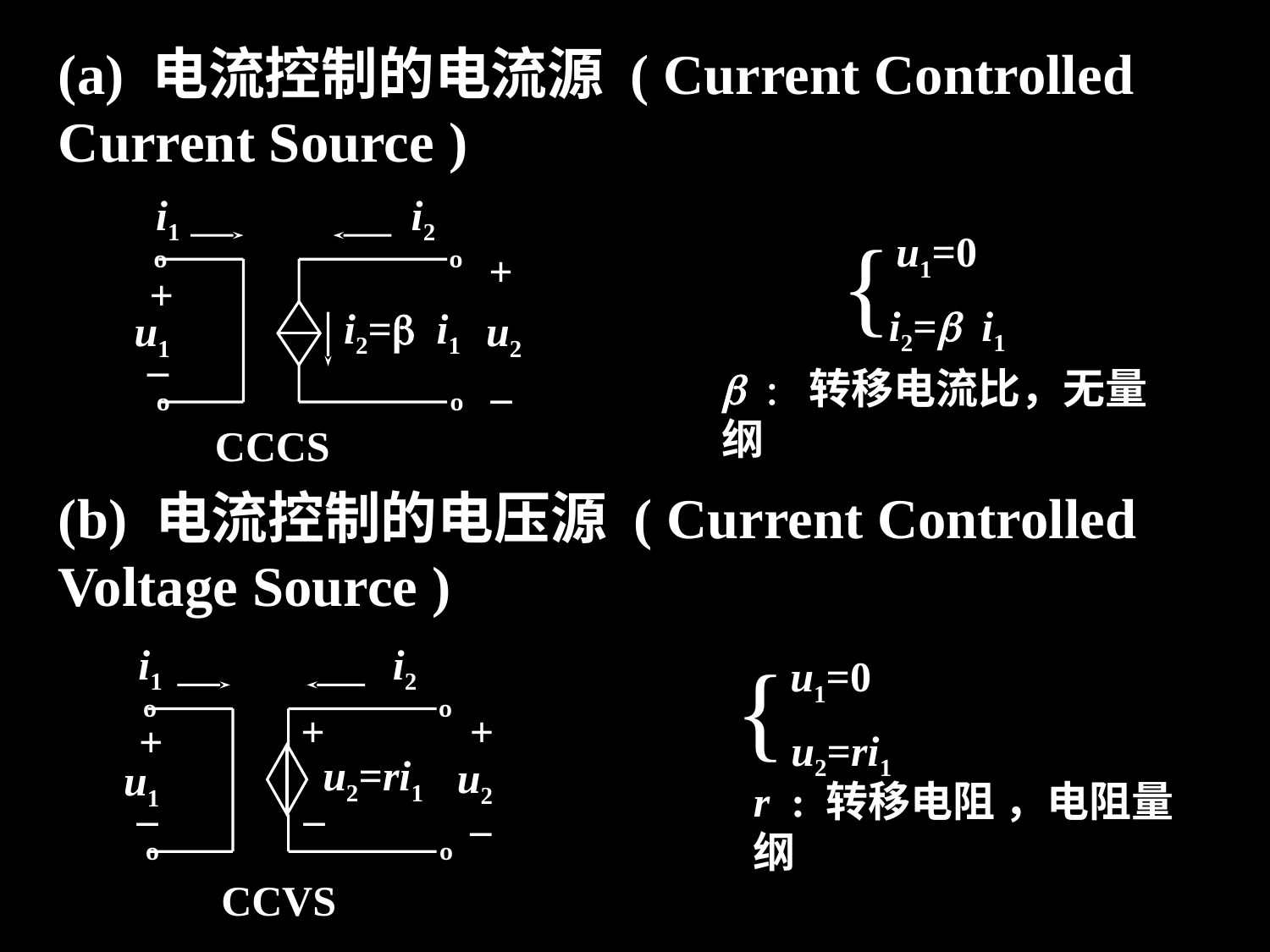

(a) 电流控制的电流源 ( Current Controlled Current Source )
i1
i2
º

º
+

+
i2=β i1
u1

u2

_
_

º
º

CCCS
{
 u1=0
i2=β i1
β : 转移电流比，无量纲
(b) 电流控制的电压源 ( Current Controlled Voltage Source )
i1
i2
º

º
+
+
+

u2=ri1
u2
u1

_
_
_

º
º

CCVS
{
 u1=0
u2=ri1
r  : 转移电阻 ，电阻量纲